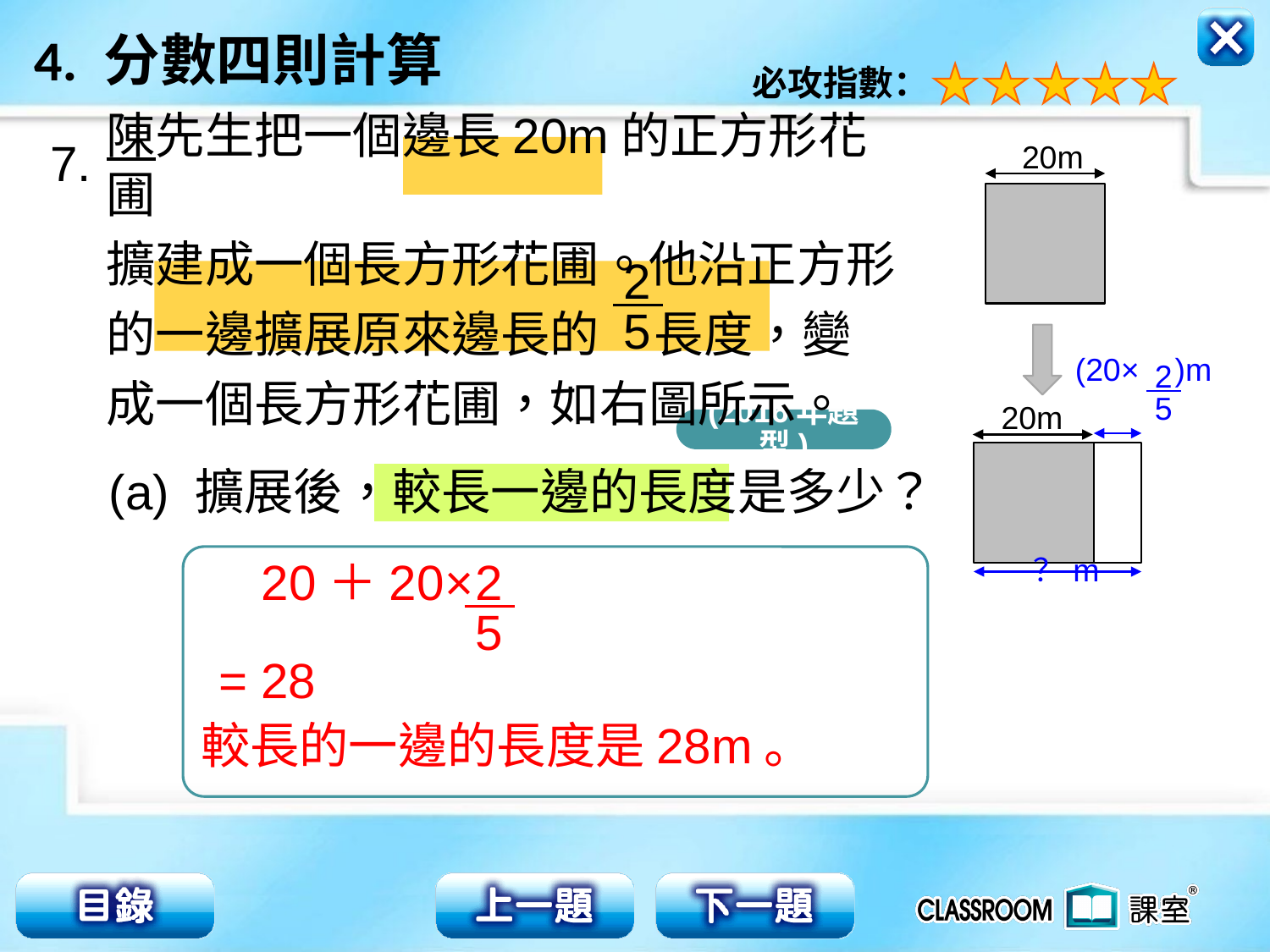

7.
陳先生把一個邊長20m的正方形花圃
擴建成一個長方形花圃。他沿正方形
的一邊擴展原來邊長的     長度，變
成一個長方形花圃，如右圖所示。
20m

2
5

2
5
(20×    )m
20m
(2016年題型)

(a) 擴展後，較長一邊的長度是多少？

2
5
20＋20×
？m
= 28
較長的一邊的長度是28m。